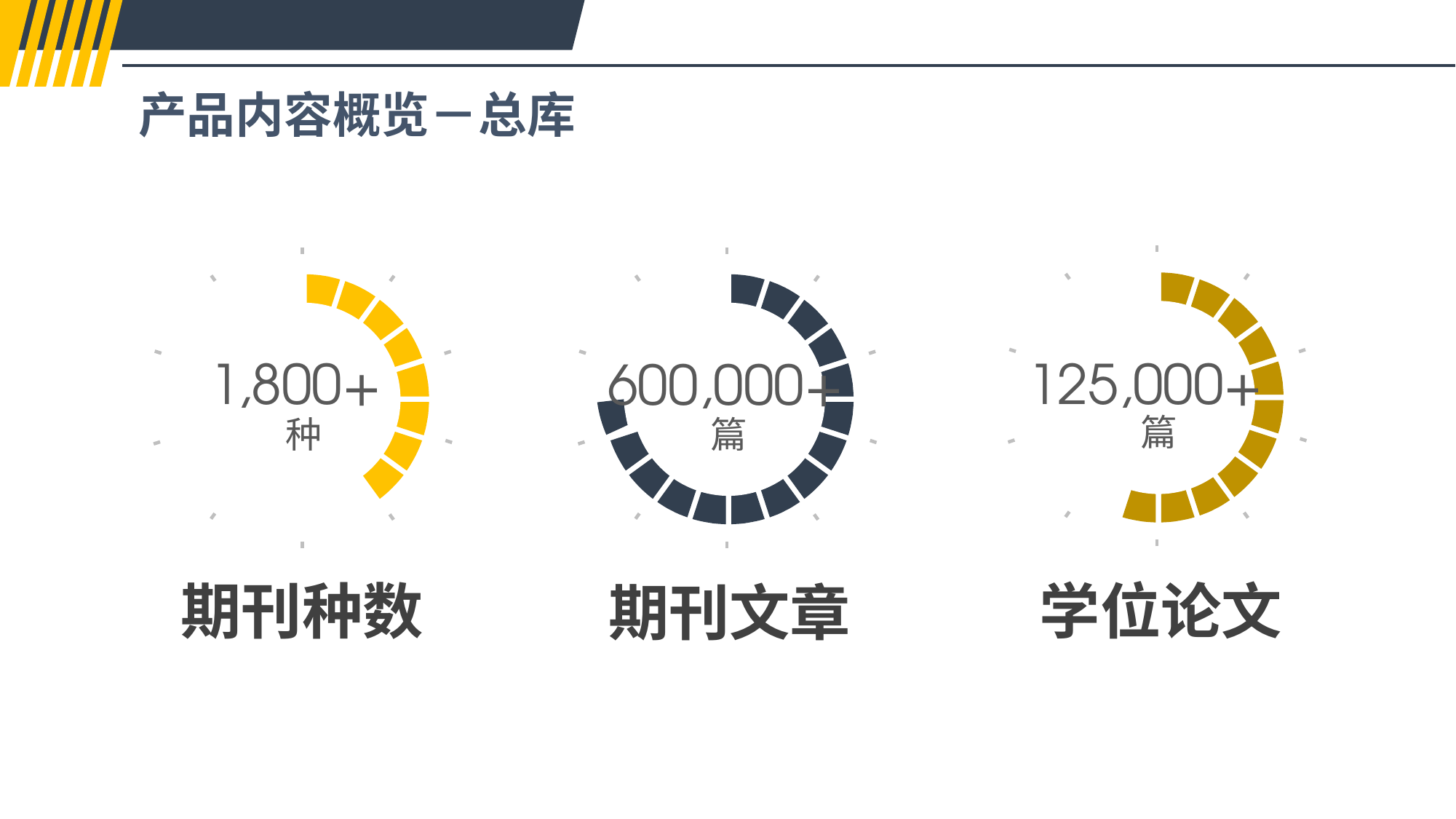

产品内容概览－总库

篇

种

篇
125,000+
1,800+
 600,000+

学位论文
期刊种数
期刊文章